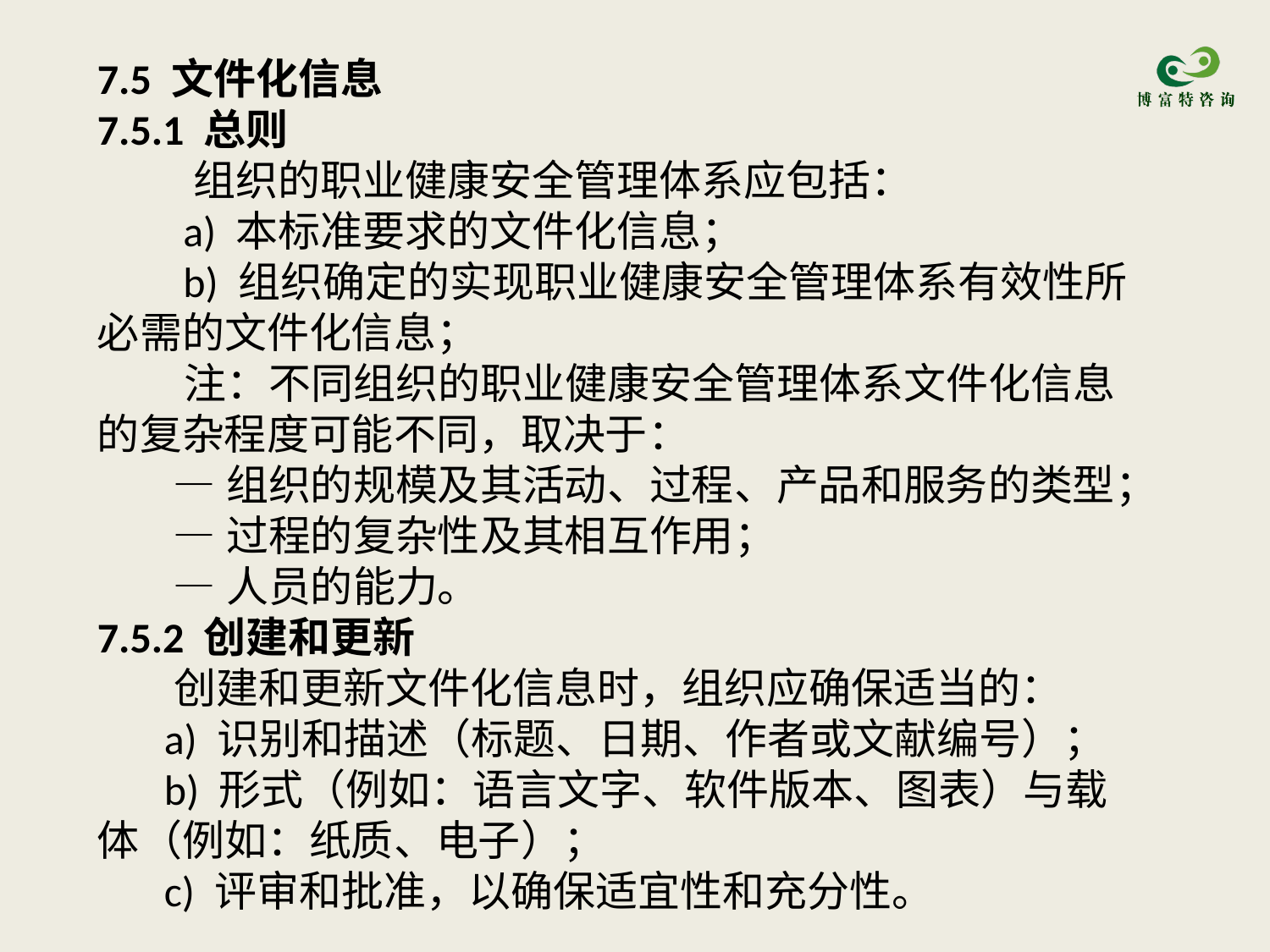

7.5 文件化信息
7.5.1 总则
         组织的职业健康安全管理体系应包括：
         a) 本标准要求的文件化信息；
         b) 组织确定的实现职业健康安全管理体系有效性所必需的文件化信息；
        注：不同组织的职业健康安全管理体系文件化信息的复杂程度可能不同，取决于：
        —组织的规模及其活动、过程、产品和服务的类型；
        —过程的复杂性及其相互作用；
        —人员的能力。
7.5.2 创建和更新
       创建和更新文件化信息时，组织应确保适当的：
       a) 识别和描述（标题、日期、作者或文献编号）；
       b) 形式（例如：语言文字、软件版本、图表）与载体（例如：纸质、电子）；
       c) 评审和批准，以确保适宜性和充分性。